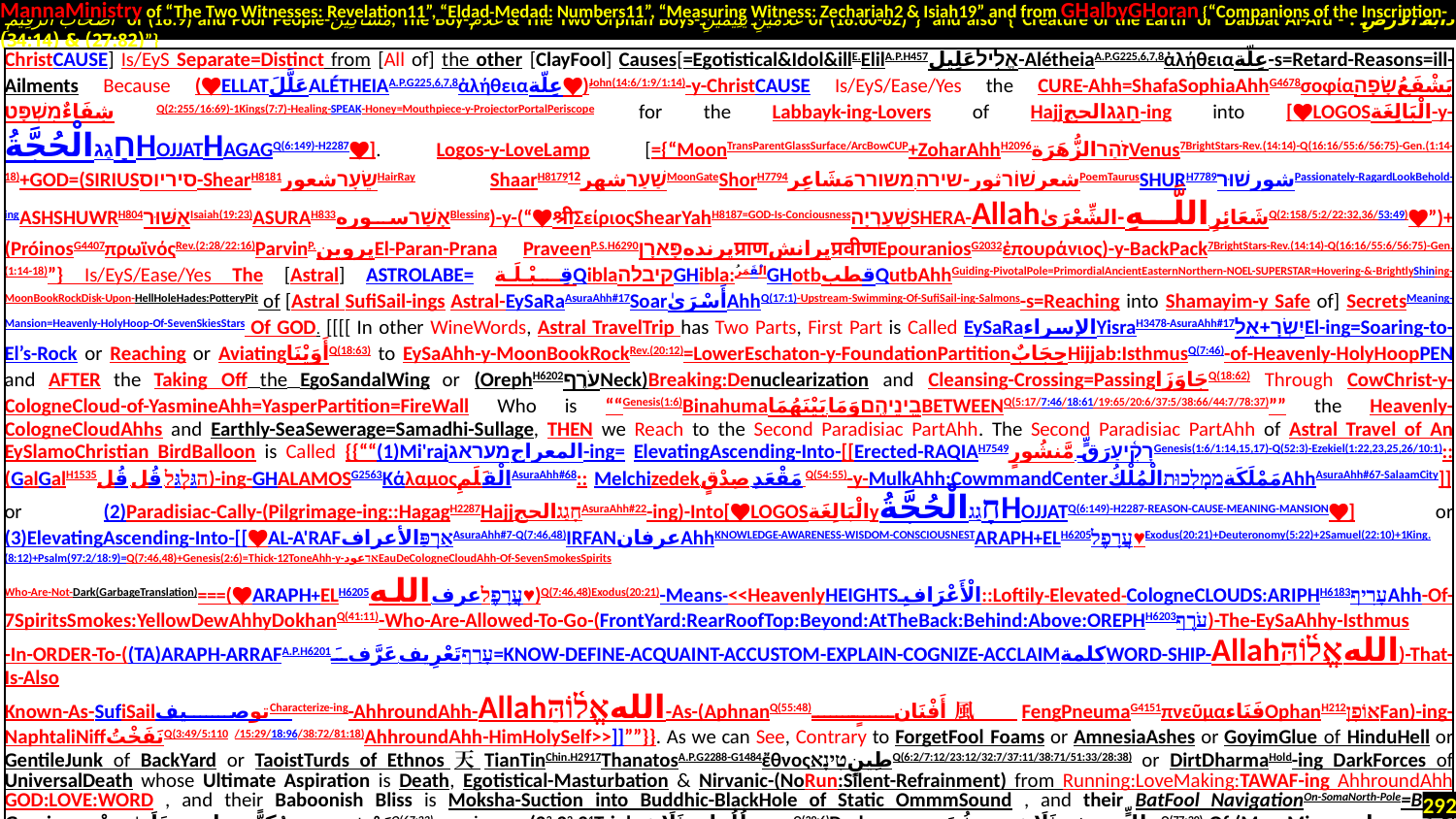

MannaMinistry of “The Two Witnesses: Revelation11”, “Eldad-Medad: Numbers11”, “Measuring Witness: Zechariah2 & Isiah19” and from GHalbyGHoran {“Companions of the Inscription-
 أَصْحَابَ الرَّقِيمِ  of (18:9) and Poor People-مَسَاكِينَ, The Boy-غُلَامُ & The Two Orphan Boys-غُلَامَيْنِ يَتِيمَيْنِ of (18:60-82)”}  and also  {“Creature of the Earth  or  Dabbat Al-Ard - دَابَّةُ الْأَرْضِ : (27:82) & (34:14)”}
| ChristCAUSE] Is/EyS Separate=Distinct from [All of] the other [ClayFool] Causes[=Egotistical&Idol&illE.ElilA.P.H457אֱלִילعَلِيل-AlétheiaA.P.G225,6,7,8ἀλήθειαعِلّة-s=Retard-Reasons=ill-Ailments Because (♥ELLATعَلَّلَALÉTHEIAA.P.G225,6,7,8ἀλήθειαعِلّة♥)John(14:6/1:9/1:14)-y-ChristCAUSE Is/EyS/Ease/Yes the CURE-Ahh=ShafaSophiaAhhG4678σοφίαيَشْفَعُשָׂפָה شِفَاءٌמִשְׁפָּט Q(2:255/16:69)-1Kings(7:7)-Healing-SPEAK-Honey=Mouthpiece-y-ProjectorPortalPeriscope. for the Labbayk-ing-Lovers of Hajjחָגַגالحج-ing into [♥LOGOSالْبَالِغَة-y-חָגַגالْحُجَّةُHOJJATHAGAGQ(6:149)-H2287♥]. Logos-y-LoveLamp [={“MoonTransParentGlassSurface/ArcBowCUP+ZoharAhhH2096זֹהַרالزُّهَرَةVenus7BrightStars-Rev.(14:14)-Q(16:16/55:6/56:75)-Gen.(1:14-18)+GOD=(SIRIUSסיריוס-ShearH8181שֵׂעָרشعورHairRay ShaarH8179שַׁעַרشهر12MoonGateShorH7794شعرשׁוֹרثور-שירה-משוררمَشَاعِرPoemTaurusSHURH7789شورשׁוּרPassionately-RagardLookBehold-ingASHSHUWRH804אַשּׁוּרIsaiah(19:23)ASURAH833אָשַׁרسورهBlessing)-y-(“♥श्रीΣείριοςShearYahH8187=GOD-Is-ConciousnessשְׁעַרְיָהSHERA-Allahشَعَائِرِ اللَّـهِ-الشِّعْرَىٰQ(2:158/5:2/22:32,36/53:49)♥”)+(PróinosG4407πρωϊνόςRev.(2:28/22:16)ParvinP.پروینEl-Paran-Prana PraveenP.S.H6290پرندهפָּארָןप्राणپرانشप्रवीणEpouraniosG2032ἐπουράνιος)-y-BackPack7BrightStars-Rev.(14:14)-Q(16:16/55:6/56:75)-Gen.(1:14-18)”} Is/EyS/Ease/Yes The [Astral] ASTROLABE= قِـبْـلَـة‬‎QiblaקיבלהGHibla:الْقَمَرُGHotbقطبQutbAhhGuiding-PivotalPole=PrimordialAncientEasternNorthern-NOEL-SUPERSTAR=Hovering-&-BrightlyShining-MoonBookRockDisk-Upon-HellHoleHades:PotteryPit of [Astral SufiSail-ings Astral-EySaRaAsuraAhh#17SoarأَسْرَىٰAhhQ(17:1)-Upstream-Swimming-Of-SufiSail-ing-Salmons-s=Reaching into Shamayim-y Safe of] SecretsMeaning-Mansion=Heavenly-HolyHoop-Of-SevenSkiesStars Of GOD. [[[[ In other WineWords, Astral TravelTrip has Two Parts, First Part is Called EySaRaالإسراءYisraH3478-AsuraAhh#17יִשְׂרָ+אֵלEl-ing=Soaring-to-El’s-Rock or Reaching or AviatingأَوَيْنَاQ(18:63) to EySaAhh-y-MoonBookRockRev.(20:12)=LowerEschaton-y-FoundationPartitionحِجَابٌHijjab:IsthmusQ(7:46)-of-Heavenly-HolyHoopPEN and AFTER the Taking Off the EgoSandalWing or (OrephH6202עֹרֶףNeck)Breaking:Denuclearization and Cleansing-Crossing=PassingجَاوَزَاQ(18:62) Through CowChrist-y-CologneCloud-of-YasmineAhh=YasperPartition=FireWall Who is ““Genesis(1:6)Binahumaבֵֽינֵיהֶֽםوَمَا-بَيْنَهُمَاBETWEENQ(5:17/7:46/18:61/19:65/20:6/37:5/38:66/44:7/78:37)”” the Heavenly-CologneCloudAhhs and Earthly-SeaSewerage=Samadhi-Sullage, THEN we Reach to the Second Paradisiac PartAhh. The Second Paradisiac PartAhh of Astral Travel of An EySlamoChristian BirdBalloon is Called {{““(1)Mi'rajالمعراجמעראג-ing= ElevatingAscending-Into-[[Erected-RAQIAH7549רָקִ֫יעַرَقٍّ مَّنشُورٍGenesis(1:6/1:14,15,17)-Q(52:3)-Ezekiel(1:22,23,25,26/10:1)::(GalGalH1535הגַּלְגַּל-قُل قُل)-ing-GHALAMOSG2563ΚάλαμοςالْقَلَمِAsuraAhh#68:: Melchizedek.مَقْعَدِ صِدْقٍ Q(54:55)-y-MulkAhh:CowmmandCenterمَمْلَكَةמַמְלָכוּתالْمُلْكُAhhAsuraAhh#67-SalaamCity]] or (2)Paradisiac-Cally-(Pilgrimage-ing::HagagH2287HajjחָגַגالحجAsuraAhh#22-ing)-Into[♥LOGOSالْبَالِغَةyחָגַגالْحُجَّةُHOJJATQ(6:149)-H2287-REASON-CAUSE-MEANING-MANSION♥] or (3)ElevatingAscending-Into-[[♥AL-A'RAFאַרְפַּالأعرافAsuraAhh#7-Q(7:46,48)IRFANعرفانAhhKNOWLEDGE-AWARENESS-WISDOM-CONSCIOUSNESTARAPH+ELH6205עֲרָפֶל♥Exodus(20:21)+Deuteronomy(5:22)+2Samuel(22:10)+1King.(8:12)+Psalm(97:2/18:9)=Q(7:46,48)+Genesis(2:6)=Thick-12ToneAhh-y-אֵדعودEauDeCologneCloudAhh-Of-SevenSmokesSpirits Who-Are-Not-Dark(GarbageTranslation)===(♥ARAPH+ELH6205עֲרָפֶלعرف الله♥)Q(7:46,48)Exodus(20:21)-Means-<<HeavenlyHEIGHTSالْأَعْرَافِ::Loftily-Elevated-CologneCLOUDS:ARIPHH6183עָרִיףAhh-Of-7SpiritsSmokes:YellowDewAhhyDokhanQ(41:11)-Who-Are-Allowed-To-Go-(FrontYard:RearRoofTop:Beyond:AtTheBack:Behind:Above:OREPHH6203עֹרֶף)-The-EySaAhhy-Isthmus -In-ORDER-To-((TA)ARAPH-ARRAFA.P.H6201עָרַףتَعْرِيف.عَرَّفَ=KNOW-DEFINE-ACQUAINT-ACCUSTOM-EXPLAIN-COGNIZE-ACCLAIMکلمةWORD-SHIP-Allahاللهאֱל֫וֹהַּ)-That-Is-Also Known-As-SufiSailتوصیفCharacterize-ing-AhhroundAhh-Allahاللهאֱל֫וֹהַּ-As-(AphnanQ(55:48)أَفْنَانٍ風FengPneumaG4151πνεῦμαفَنَاءOphanH212אוֹפָןFan)-ing-NaphtaliNiffنَفَخْتُQ(3:49/5:110 /15:29/18:96/38:72/81:18)AhhroundAhh-HimHolySelf>>]]””}}. As we can See, Contrary to ForgetFool Foams or AmnesiaAshes or GoyimGlue of HinduHell or GentileJunk of BackYard or TaoistTurds of Ethnos天TianTinChin.H2917ThanatosA.P.G2288-G1484ἔθνοςطِينٍטִינָאQ(6:2/7:12/23:12/32:7/37:11/38:71/51:33/28:38) or DirtDharmaHold-ing DarkForces of UniversalDeath whose Ultimate Aspiration is Death, Egotistical-Masturbation & Nirvanic-(NoRun:Silent-Refrainment) from Running:LoveMaking:TAWAF-ing AhhroundAhh GOD:LOVE:WORD , and their Baboonish Bliss is Moksha-Suction into Buddhic-BlackHole of Static OmmmSound , and their BatFool NavigationOn-SomaNorth-Pole=Blind Gropingيَمْشِي مُكِبًّا عَلَىٰ وَجْهِهِQ(67:22) in (23,22,21Tripleظُلُمَاتٍ ثَلَاثٍQ(39:6)Darknessesظِلٍّ ذِي ثَلَاثِ شُعَبٍ.Q(77:30)-Of-(MayaMirageكَسَرَابٍ بِقِيعَةٍ:EmptyEgoGasFlatulence:BlackSmokeSpirit)Q(24:39)-y-لُّجِّيٍّ يَغْشَاهُ مَوْجٌ مِّن فَوْقِهِ مَوْجٌ مِّن فَوْقِهِ سَحَابٌ LokaLakeSaltLodgeلُّجِّيٍّ लोकQ(24:40)ظُلُمَاتٌ بَعْضُهَا فَوْقَ بَعْض)-of-TrishulaSheolSans.A.P.H7585त्रिशूलشُعْلَةשְׁאוֹל is to Use {“Ommm SriYantra Astrolabes & Navigation-MandalaMaps of |
| --- |
292